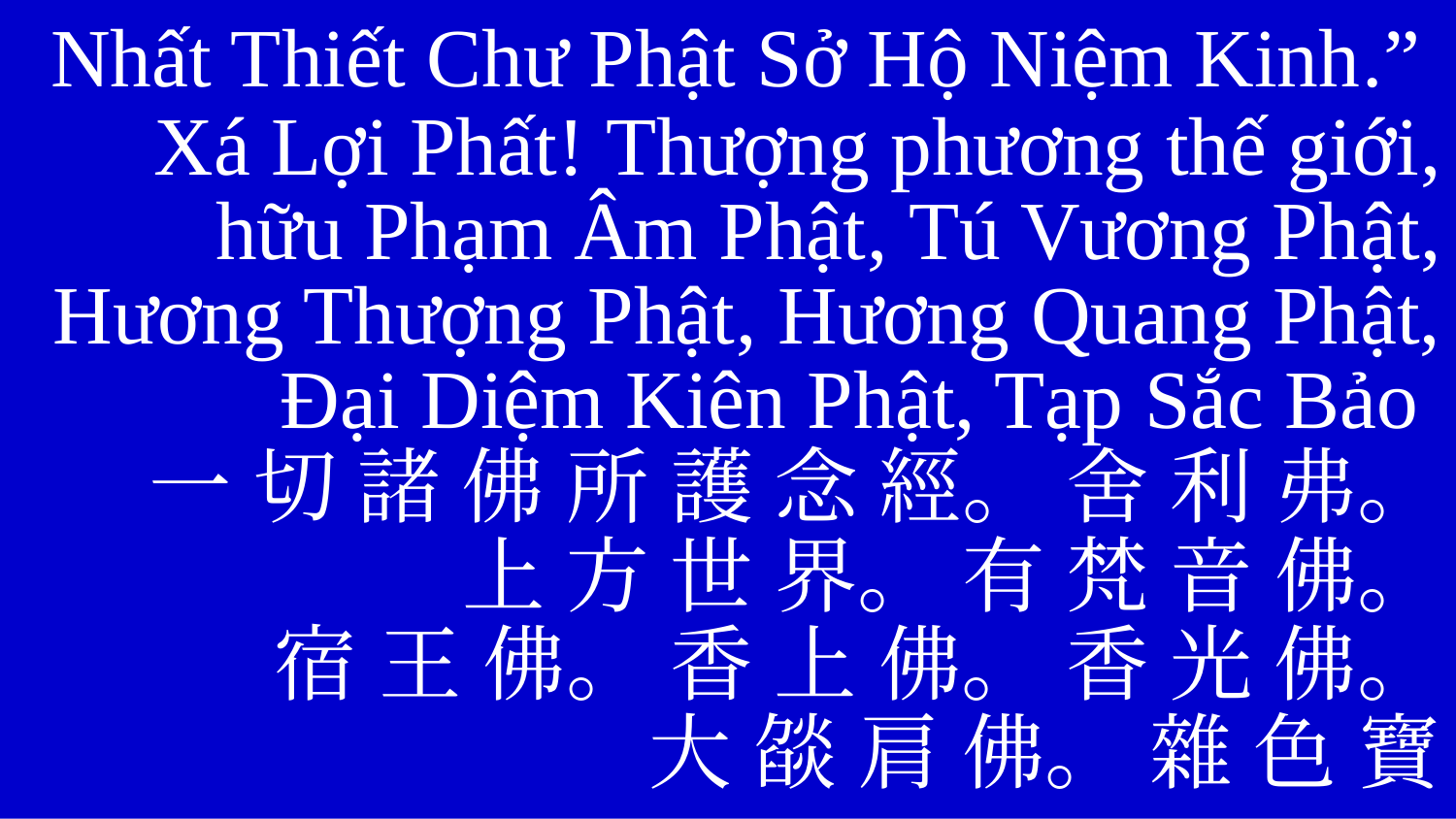

Nhất Thiết Chư Phật Sở Hộ Niệm Kinh.”
Xá Lợi Phất! Thượng phương thế giới, hữu Phạm Âm Phật, Tú Vương Phật, Hương Thượng Phật, Hương Quang Phật, Đại Diệm Kiên Phật, Tạp Sắc Bảo
一 切 諸 佛 所 護 念 經。 舍 利 弗。
上 方 世 界。 有 梵 音 佛。
宿 王 佛。 香 上 佛。 香 光 佛。
大 燄 肩 佛。 雜 色 寶